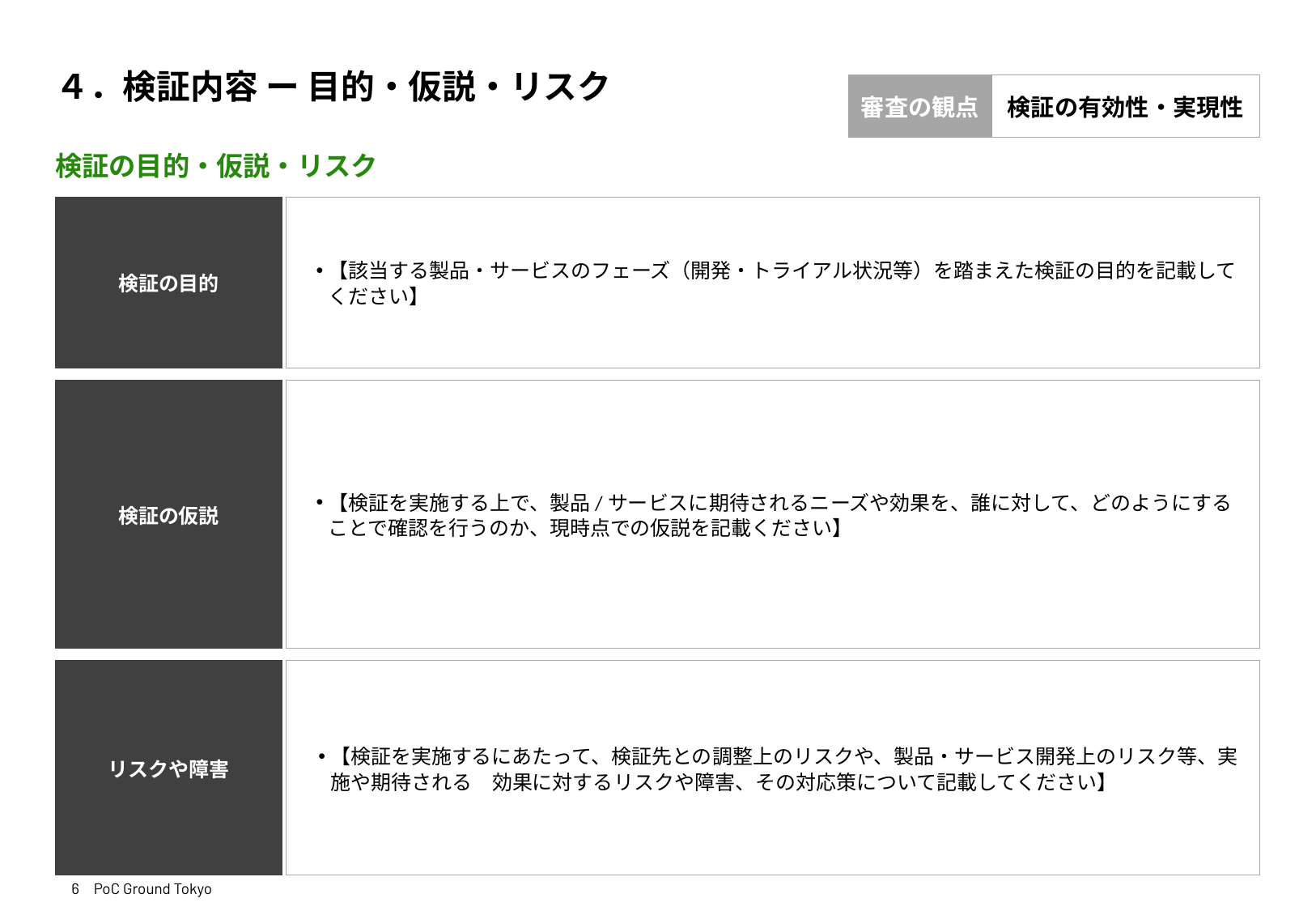

# ４．検証内容 ー 目的・仮説・リスク
審査の観点
検証の有効性・実現性
検証の目的・仮説・リスク
検証の目的
【該当する製品・サービスのフェーズ（開発・トライアル状況等）を踏まえた検証の目的を記載してください】
検証の仮説
【検証を実施する上で、製品/サービスに期待されるニーズや効果を、誰に対して、どのようにすることで確認を行うのか、現時点での仮説を記載ください】
リスクや障害
【検証を実施するにあたって、検証先との調整上のリスクや、製品・サービス開発上のリスク等、実施や期待される　効果に対するリスクや障害、その対応策について記載してください】
6
PoC Ground Tokyo